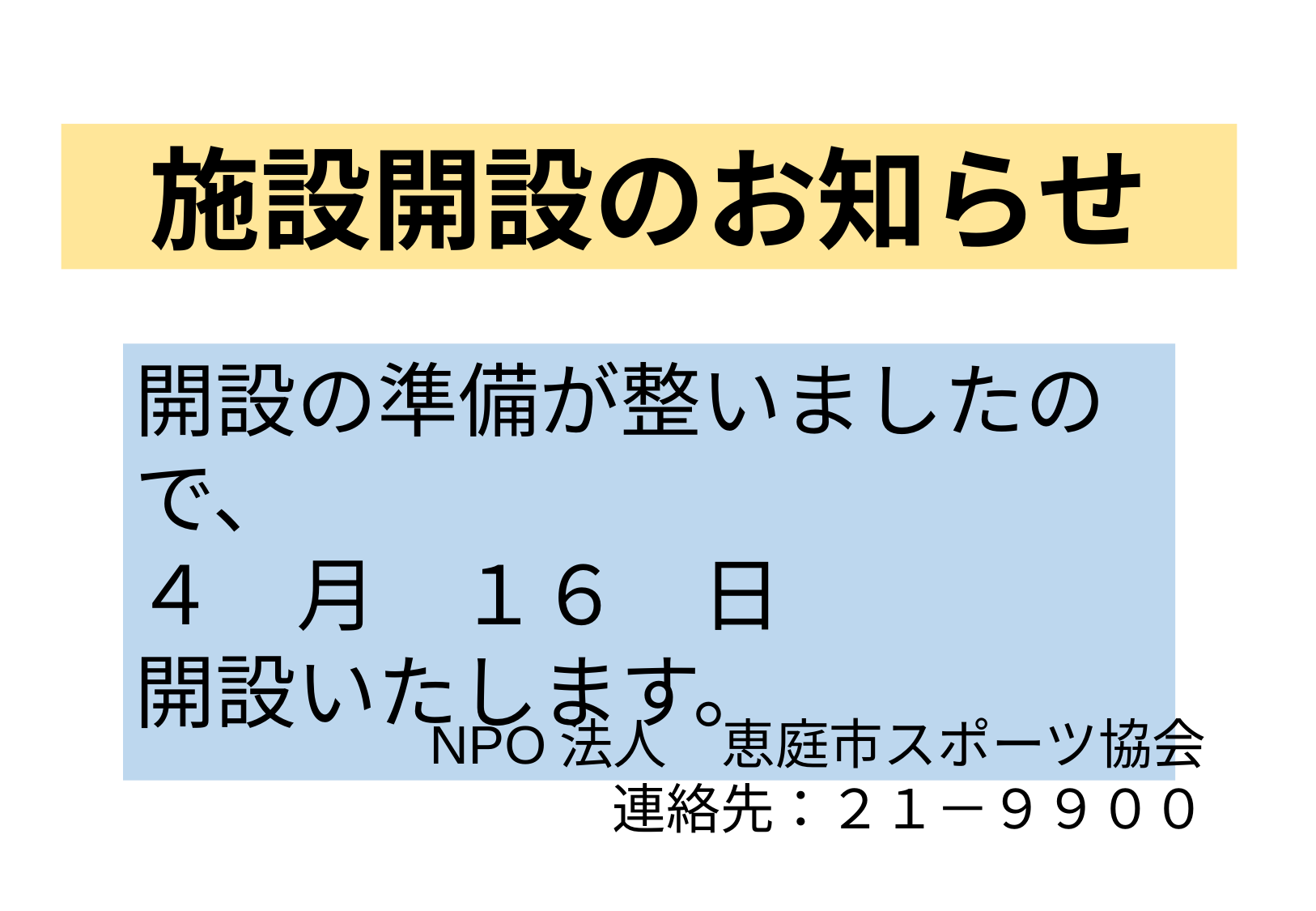

施設開設のお知らせ
開設の準備が整いましたので、
４　月　１６　日
開設いたします。

NPO法人　恵庭市スポーツ協会
連絡先：２１－９９００